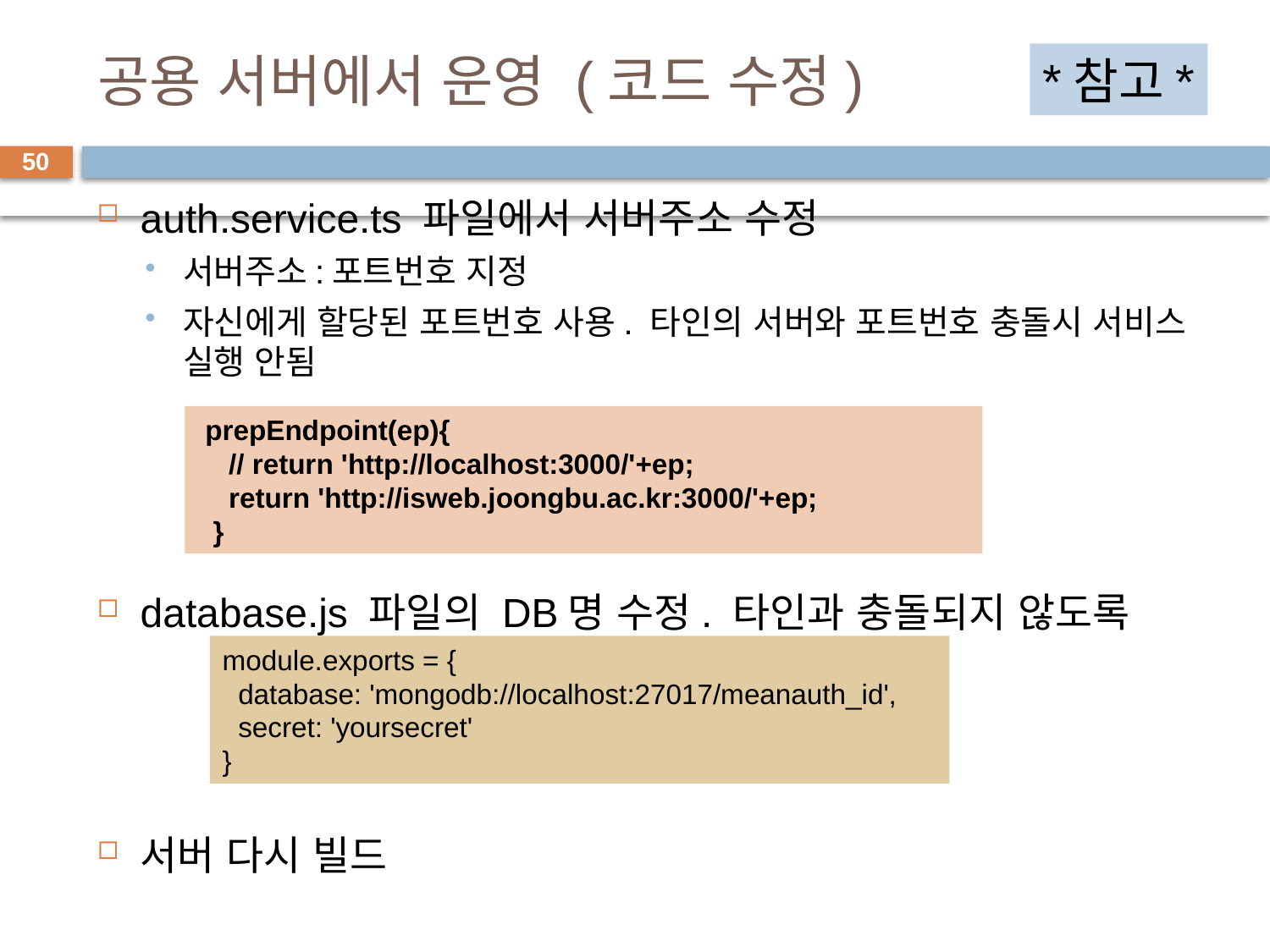

# 공용 서버에서 운영 (코드 수정)
*참고*
50
auth.service.ts 파일에서 서버주소 수정
서버주소:포트번호 지정
자신에게 할당된 포트번호 사용. 타인의 서버와 포트번호 충돌시 서비스 실행 안됨

database.js 파일의 DB명 수정. 타인과 충돌되지 않도록

서버 다시 빌드

 prepEndpoint(ep){
    // return 'http://localhost:3000/'+ep;
    return 'http://isweb.joongbu.ac.kr:3000/'+ep;
  }
module.exports = {
  database: 'mongodb://localhost:27017/meanauth_id',
  secret: 'yoursecret'
}